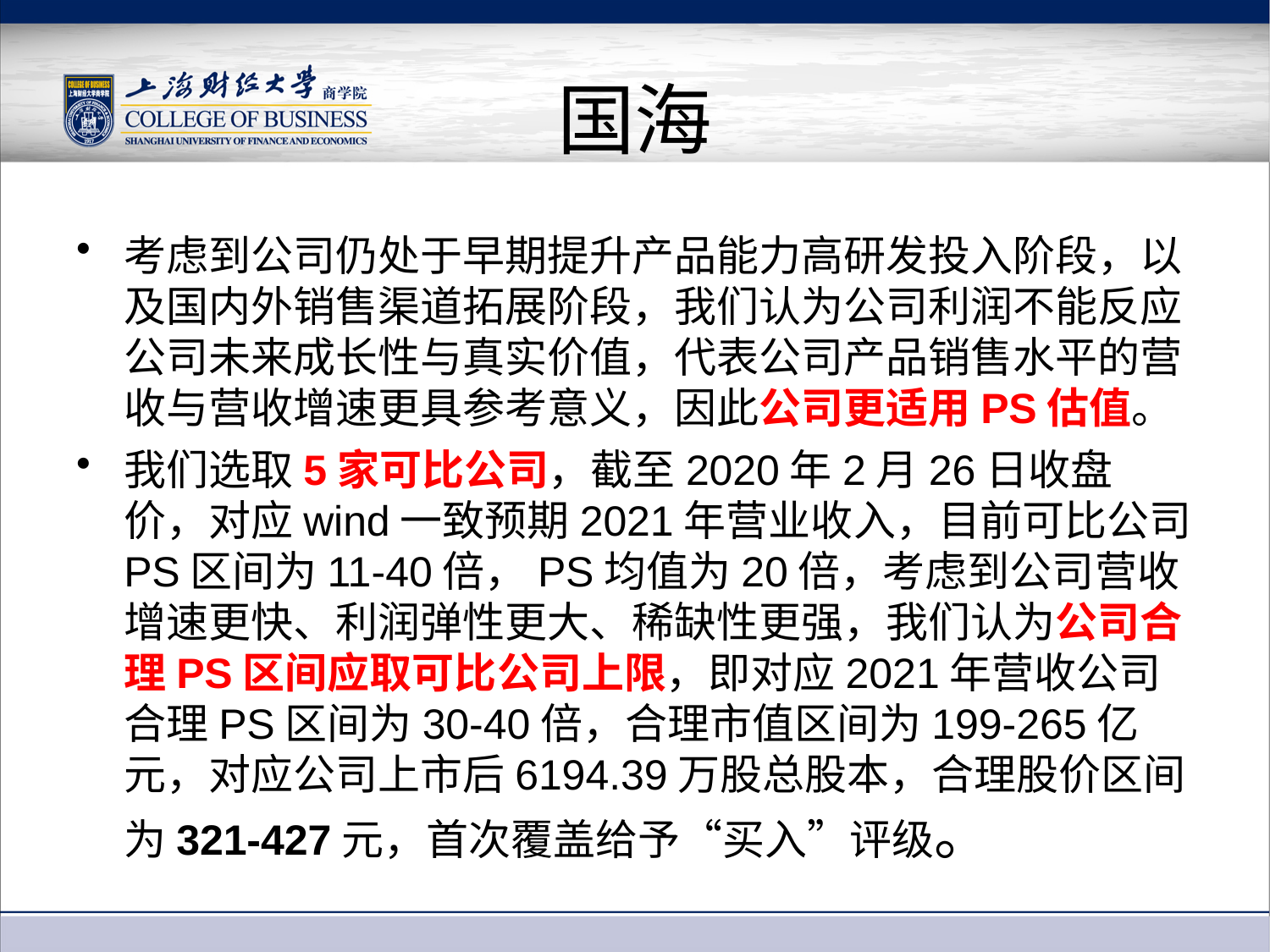

# 国海
考虑到公司仍处于早期提升产品能力高研发投入阶段，以及国内外销售渠道拓展阶段，我们认为公司利润不能反应公司未来成长性与真实价值，代表公司产品销售水平的营收与营收增速更具参考意义，因此公司更适用PS估值。
我们选取5家可比公司，截至2020年2月26日收盘价，对应wind一致预期2021年营业收入，目前可比公司PS区间为11-40倍，PS均值为20倍，考虑到公司营收增速更快、利润弹性更大、稀缺性更强，我们认为公司合理PS区间应取可比公司上限，即对应2021年营收公司合理PS区间为30-40倍，合理市值区间为199-265亿元，对应公司上市后6194.39万股总股本，合理股价区间为321-427元，首次覆盖给予“买入”评级。